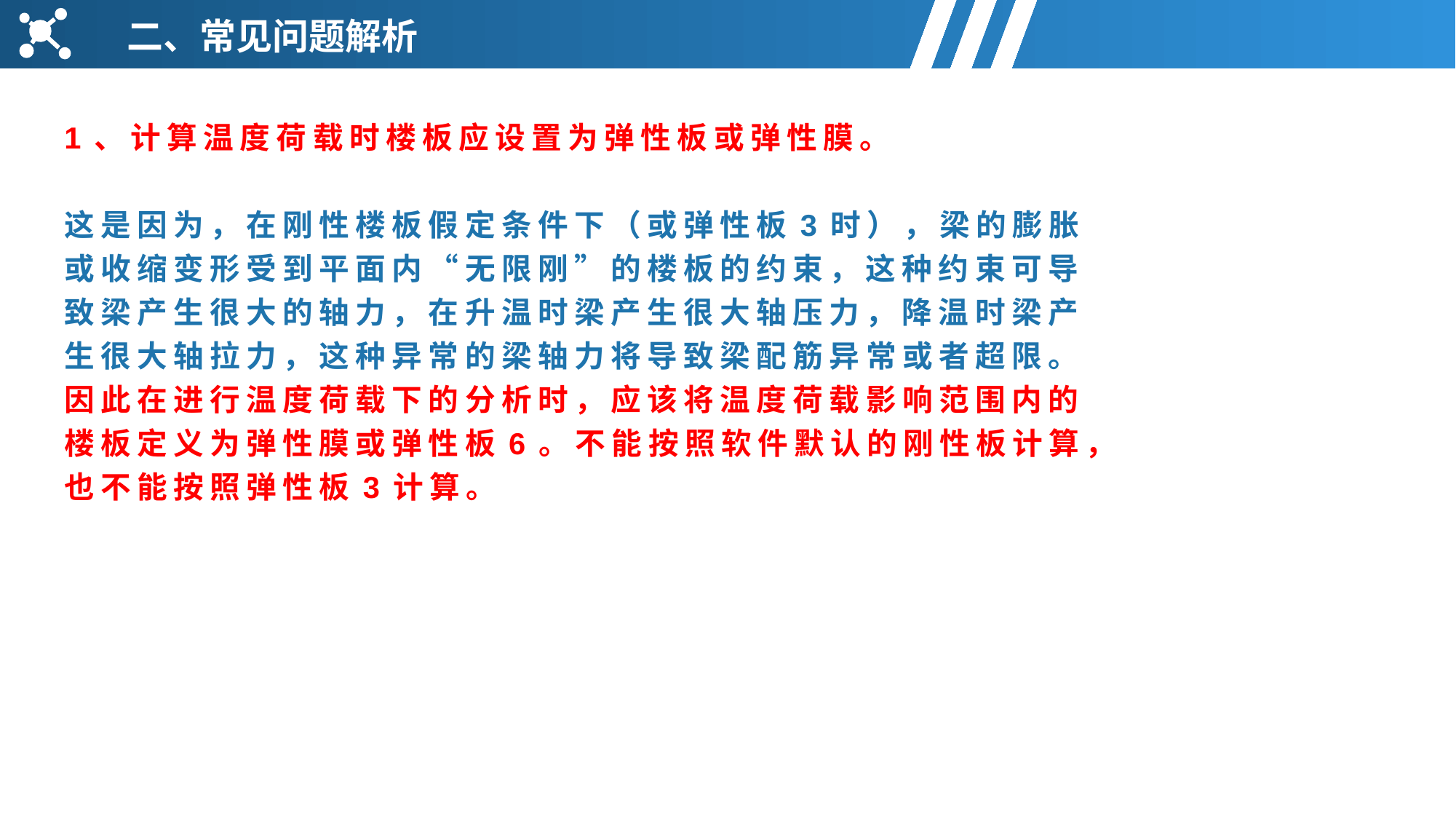

二、常见问题解析
1、计算温度荷载时楼板应设置为弹性板或弹性膜。

这是因为，在刚性楼板假定条件下（或弹性板3时），梁的膨胀或收缩变形受到平面内“无限刚”的楼板的约束，这种约束可导致梁产生很大的轴力，在升温时梁产生很大轴压力，降温时梁产生很大轴拉力，这种异常的梁轴力将导致梁配筋异常或者超限。
因此在进行温度荷载下的分析时，应该将温度荷载影响范围内的楼板定义为弹性膜或弹性板6。不能按照软件默认的刚性板计算，也不能按照弹性板3计算。